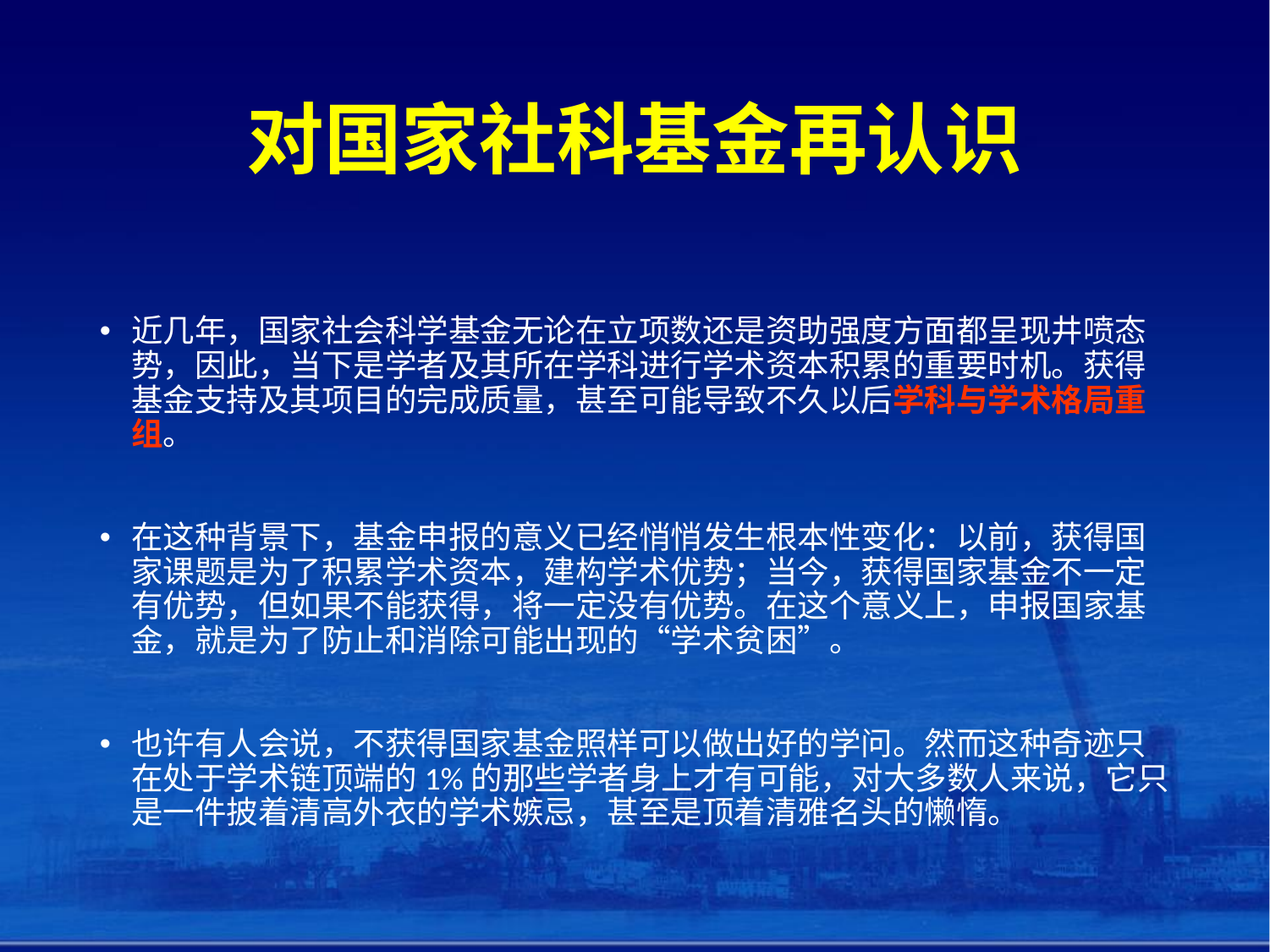

# 对国家社科基金再认识

近几年，国家社会科学基金无论在立项数还是资助强度方面都呈现井喷态势，因此，当下是学者及其所在学科进行学术资本积累的重要时机。获得基金支持及其项目的完成质量，甚至可能导致不久以后学科与学术格局重组。

在这种背景下，基金申报的意义已经悄悄发生根本性变化：以前，获得国家课题是为了积累学术资本，建构学术优势；当今，获得国家基金不一定有优势，但如果不能获得，将一定没有优势。在这个意义上，申报国家基金，就是为了防止和消除可能出现的“学术贫困”。

也许有人会说，不获得国家基金照样可以做出好的学问。然而这种奇迹只在处于学术链顶端的1%的那些学者身上才有可能，对大多数人来说，它只是一件披着清高外衣的学术嫉忌，甚至是顶着清雅名头的懒惰。